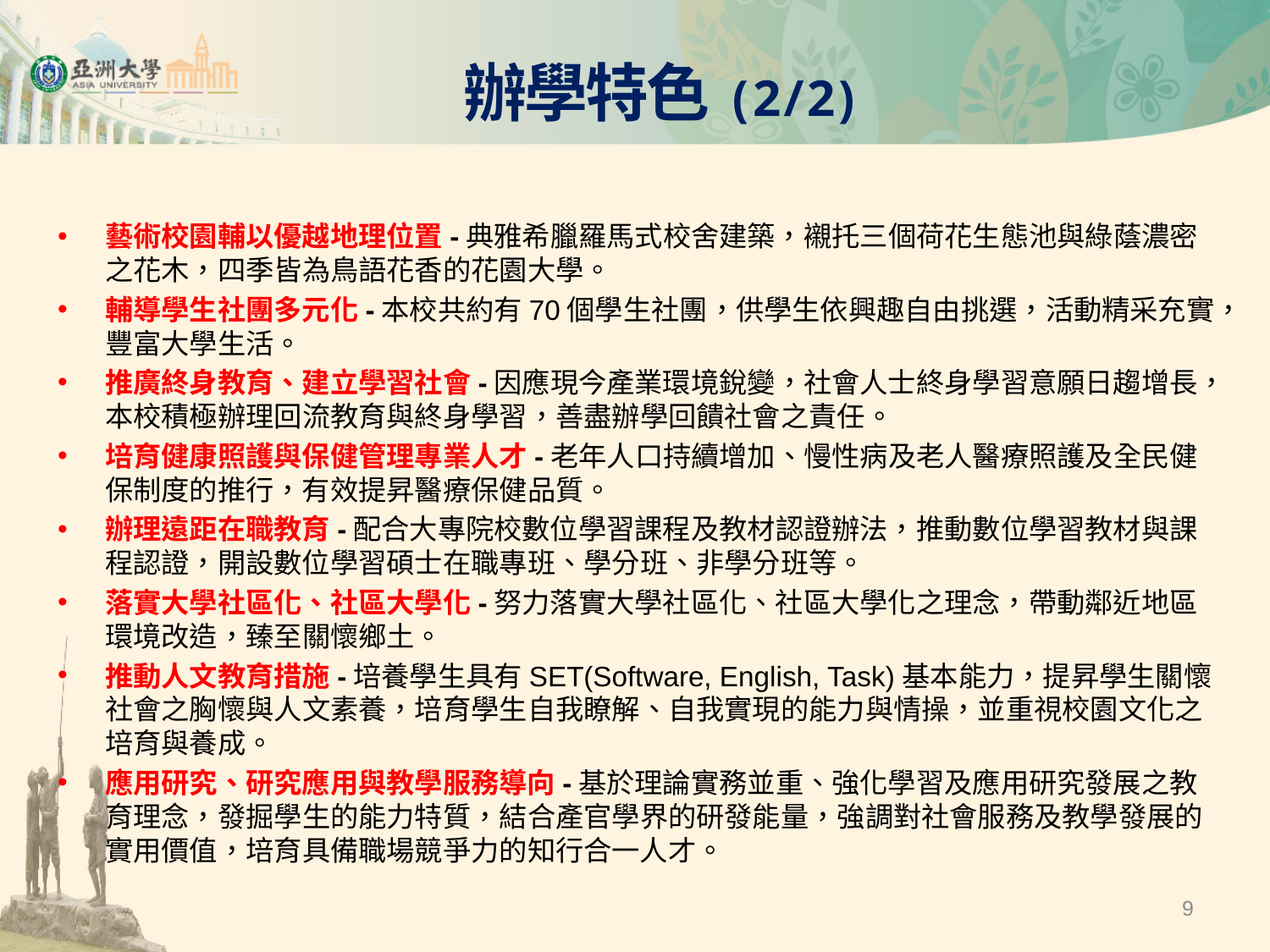

9
辦學特色(2/2)

藝術校園輔以優越地理位置-典雅希臘羅馬式校舍建築，襯托三個荷花生態池與綠蔭濃密之花木，四季皆為鳥語花香的花園大學。
輔導學生社團多元化-本校共約有70個學生社團，供學生依興趣自由挑選，活動精采充實，豐富大學生活。
推廣終身教育、建立學習社會-因應現今產業環境銳變，社會人士終身學習意願日趨增長，本校積極辦理回流教育與終身學習，善盡辦學回饋社會之責任。
培育健康照護與保健管理專業人才-老年人口持續增加、慢性病及老人醫療照護及全民健保制度的推行，有效提昇醫療保健品質。
辦理遠距在職教育-配合大專院校數位學習課程及教材認證辦法，推動數位學習教材與課程認證，開設數位學習碩士在職專班、學分班、非學分班等。
落實大學社區化、社區大學化-努力落實大學社區化、社區大學化之理念，帶動鄰近地區環境改造，臻至關懷鄉土。
推動人文教育措施-培養學生具有SET(Software, English, Task)基本能力，提昇學生關懷社會之胸懷與人文素養，培育學生自我瞭解、自我實現的能力與情操，並重視校園文化之培育與養成。
應用研究、研究應用與教學服務導向-基於理論實務並重、強化學習及應用研究發展之教育理念，發掘學生的能力特質，結合產官學界的研發能量，強調對社會服務及教學發展的實用價值，培育具備職場競爭力的知行合一人才。